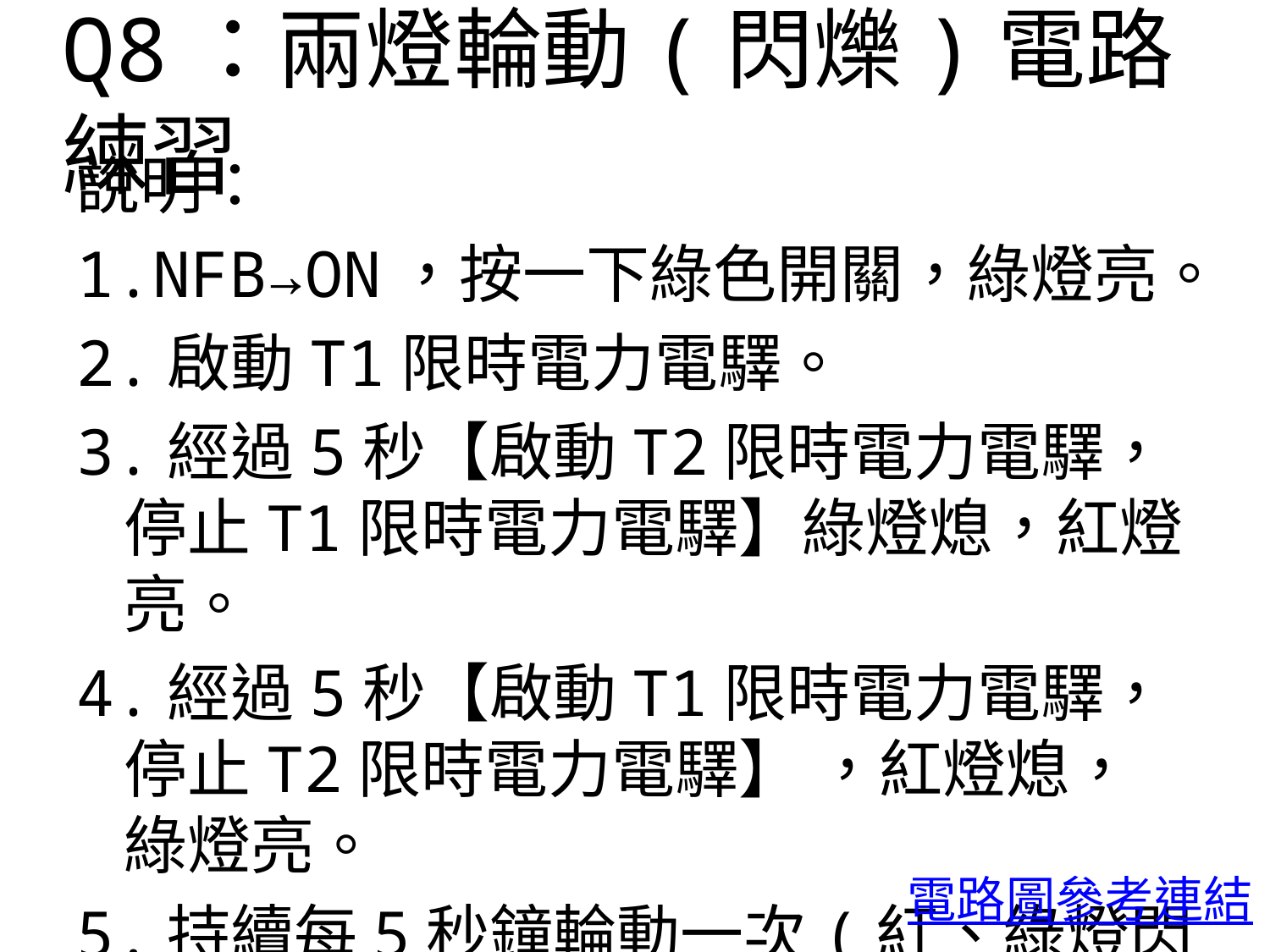

# Q8：兩燈輪動(閃爍)電路練習
說明：
1.NFB→ON，按一下綠色開關，綠燈亮。
2.啟動T1限時電力電驛。
3.經過5秒【啟動T2限時電力電驛，停止T1限時電力電驛】綠燈熄，紅燈亮。
4.經過5秒【啟動T1限時電力電驛，停止T2限時電力電驛】 ，紅燈熄，綠燈亮。
5.持續每5秒鐘輪動一次(紅、綠燈閃爍)。
6.按一下紅色開關，燈全熄。
電路圖參考連結